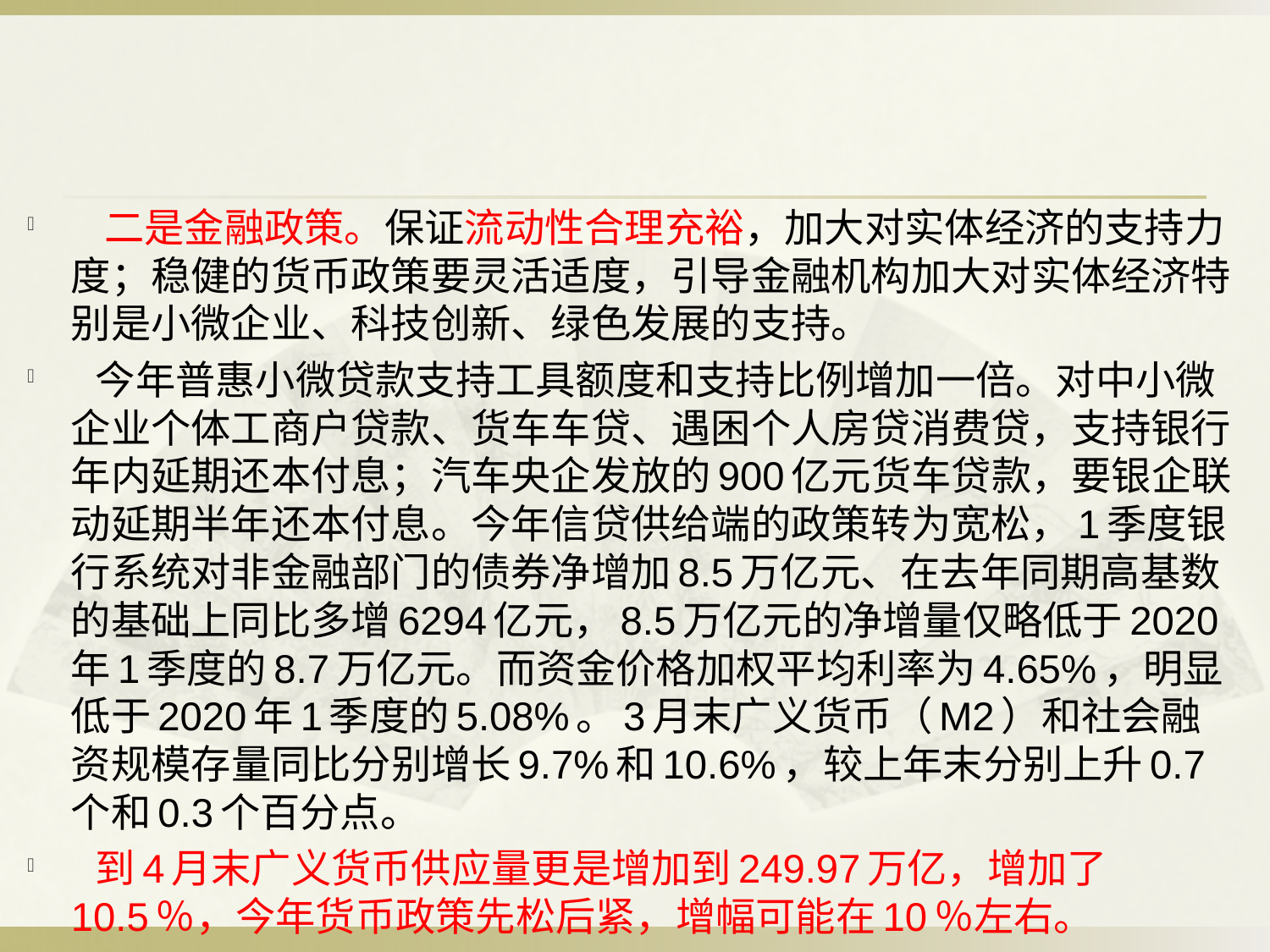

#
   二是金融政策。保证流动性合理充裕，加大对实体经济的支持力度；稳健的货币政策要灵活适度，引导金融机构加大对实体经济特别是小微企业、科技创新、绿色发展的支持。
  今年普惠小微贷款支持工具额度和支持比例增加一倍。对中小微企业个体工商户贷款、货车车贷、遇困个人房贷消费贷，支持银行年内延期还本付息；汽车央企发放的900亿元货车贷款，要银企联动延期半年还本付息。今年信贷供给端的政策转为宽松，1季度银行系统对非金融部门的债券净增加8.5万亿元、在去年同期高基数的基础上同比多增6294亿元，8.5万亿元的净增量仅略低于2020年1季度的8.7万亿元。而资金价格加权平均利率为4.65%，明显低于2020年1季度的5.08%。3月末广义货币（M2）和社会融资规模存量同比分别增长9.7%和10.6%，较上年末分别上升0.7个和0.3个百分点。
  到4月末广义货币供应量更是增加到249.97万亿，增加了10.5％，今年货币政策先松后紧，增幅可能在10％左右。